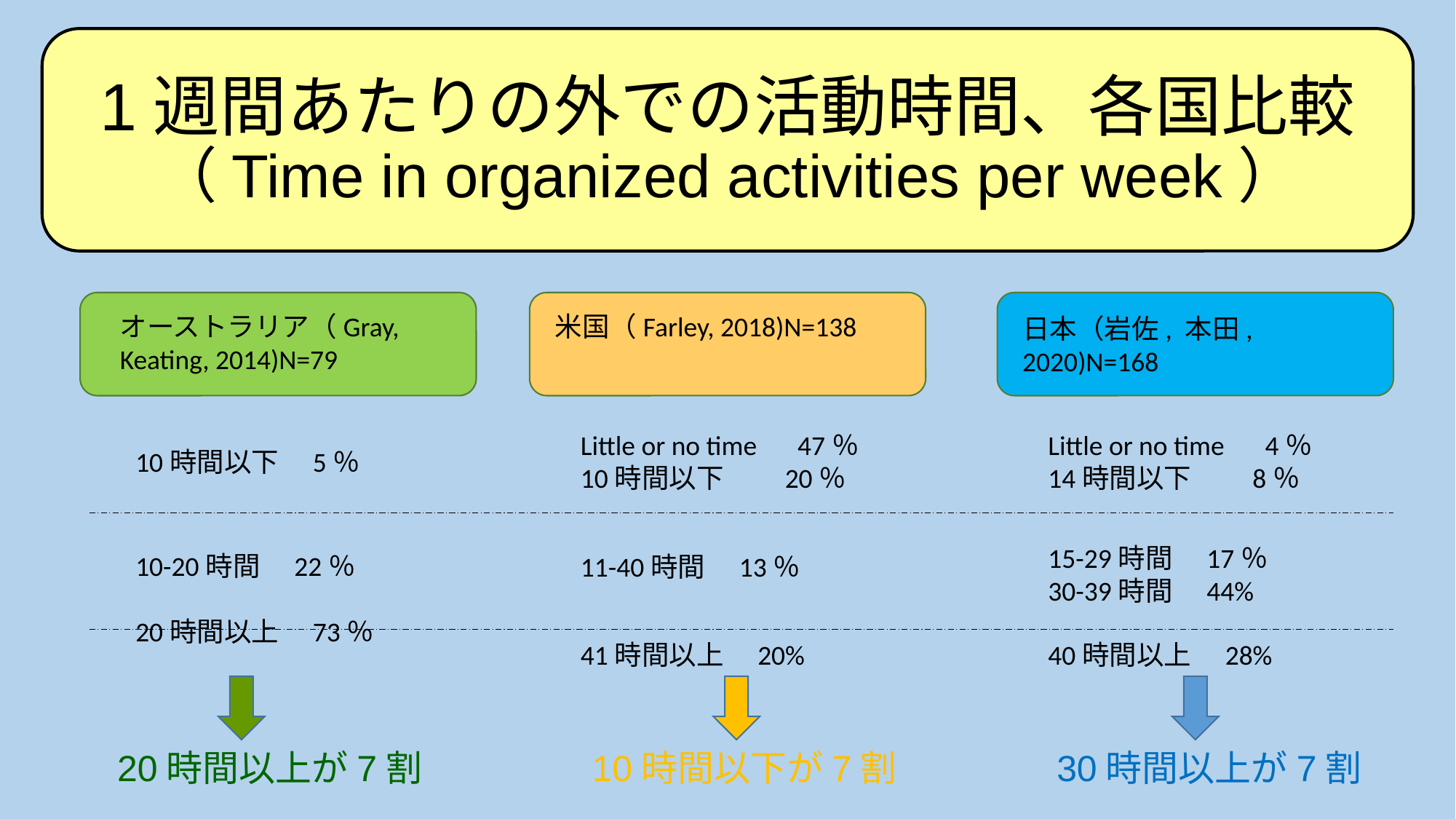

1週間あたりの外での活動時間、各国比較
（Time in organized activities per week）

米国（Farley, 2018)N=138
オーストラリア（Gray, Keating, 2014)N=79
日本（岩佐, 本田, 2020)N=168
Little or no time　4％
14時間以下　　8％
Little or no time　47％
10時間以下　　20％
10時間以下　5％
15-29時間　17％
30-39時間　44%
10-20時間　22％

20時間以上　73％
11-40時間　13％
41時間以上　20%
40時間以上　28%

20時間以上が7割
10時間以下が7割
30時間以上が7割